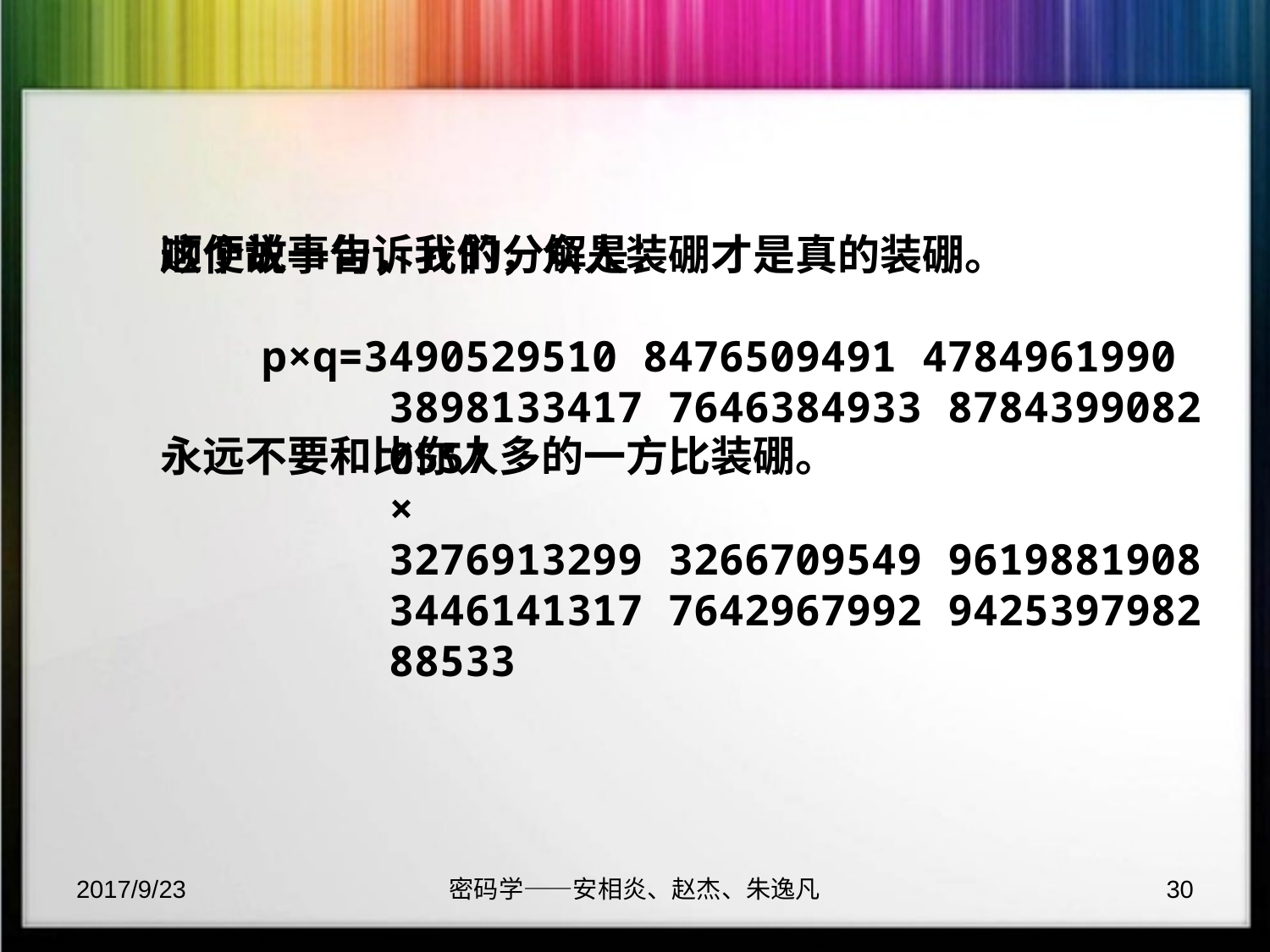

这个故事告诉我们，众人装硼才是真的装硼。
顺便说一句，n的分解是：

    p×q=3490529510 8476509491 4784961990
         3898133417 7646384933 8784399082
         0557
         ×
         3276913299 3266709549 9619881908
         3446141317 7642967992 9425397982
         88533

永远不要和比你人多的一方比装硼。
2017/9/23
密码学——安相炎、赵杰、朱逸凡
30